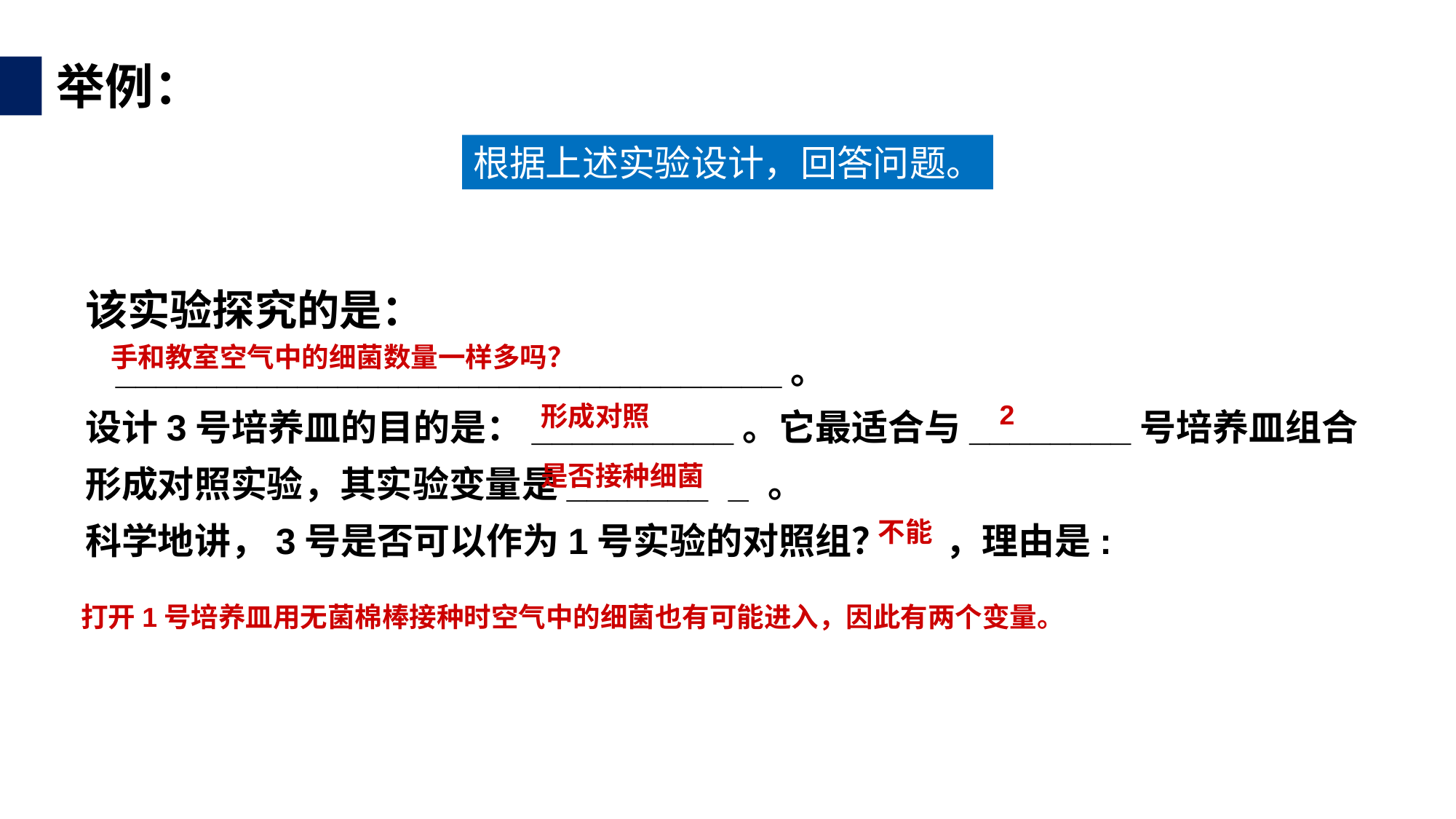

举例：

根据上述实验设计，回答问题。
该实验探究的是：
   _________________________________。
设计3号培养皿的目的是：__________。它最适合与________号培养皿组合形成对照实验，其实验变量是_______  _ 。
科学地讲，3号是否可以作为1号实验的对照组？       ，理由是:
手和教室空气中的细菌数量一样多吗？
2
形成对照
是否接种细菌
不能
打开1号培养皿用无菌棉棒接种时空气中的细菌也有可能进入，因此有两个变量。